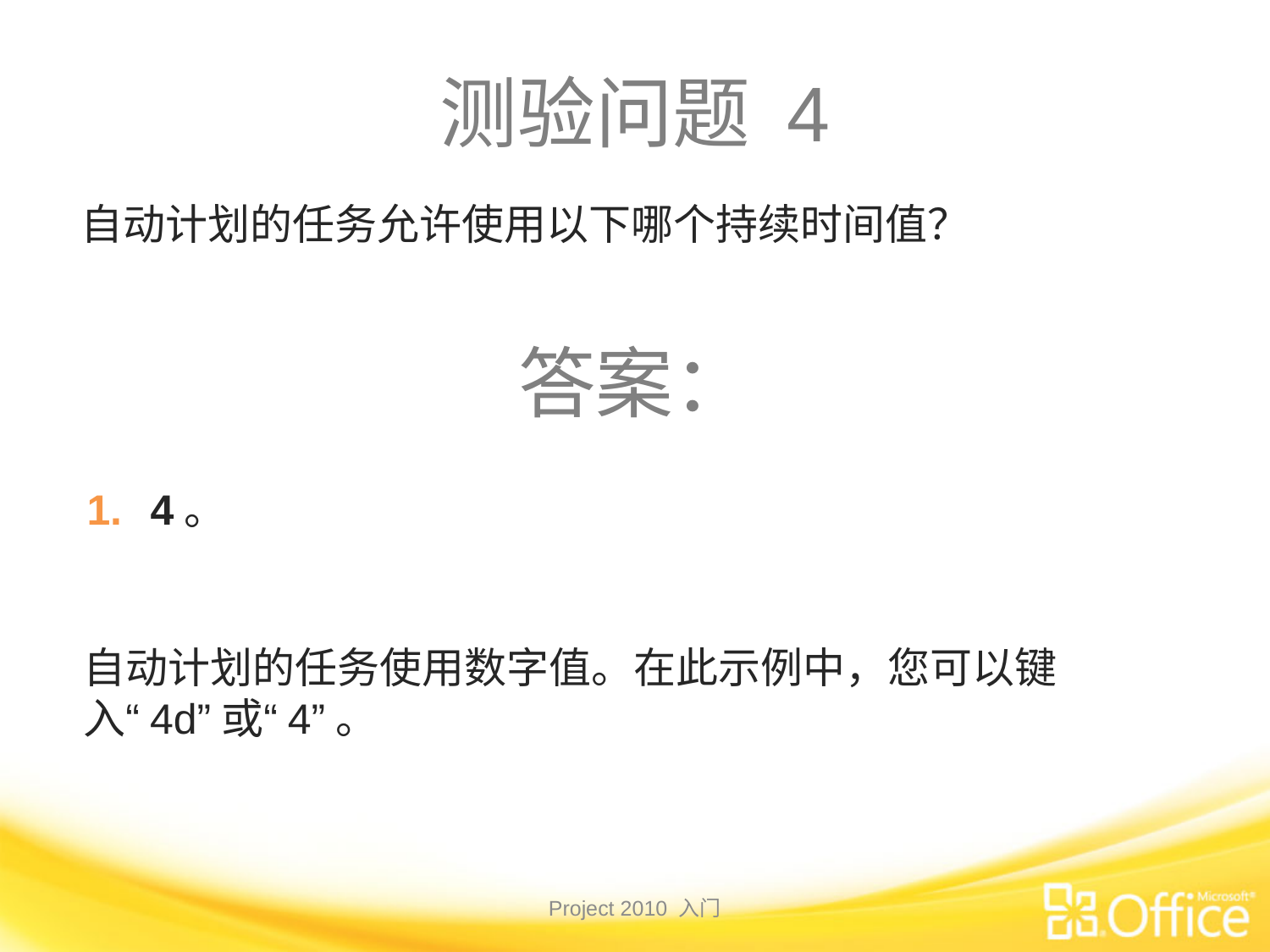

# 测验问题 4
自动计划的任务允许使用以下哪个持续时间值？
答案：
4。
自动计划的任务使用数字值。在此示例中，您可以键入“4d”或“4”。
Project 2010 入门